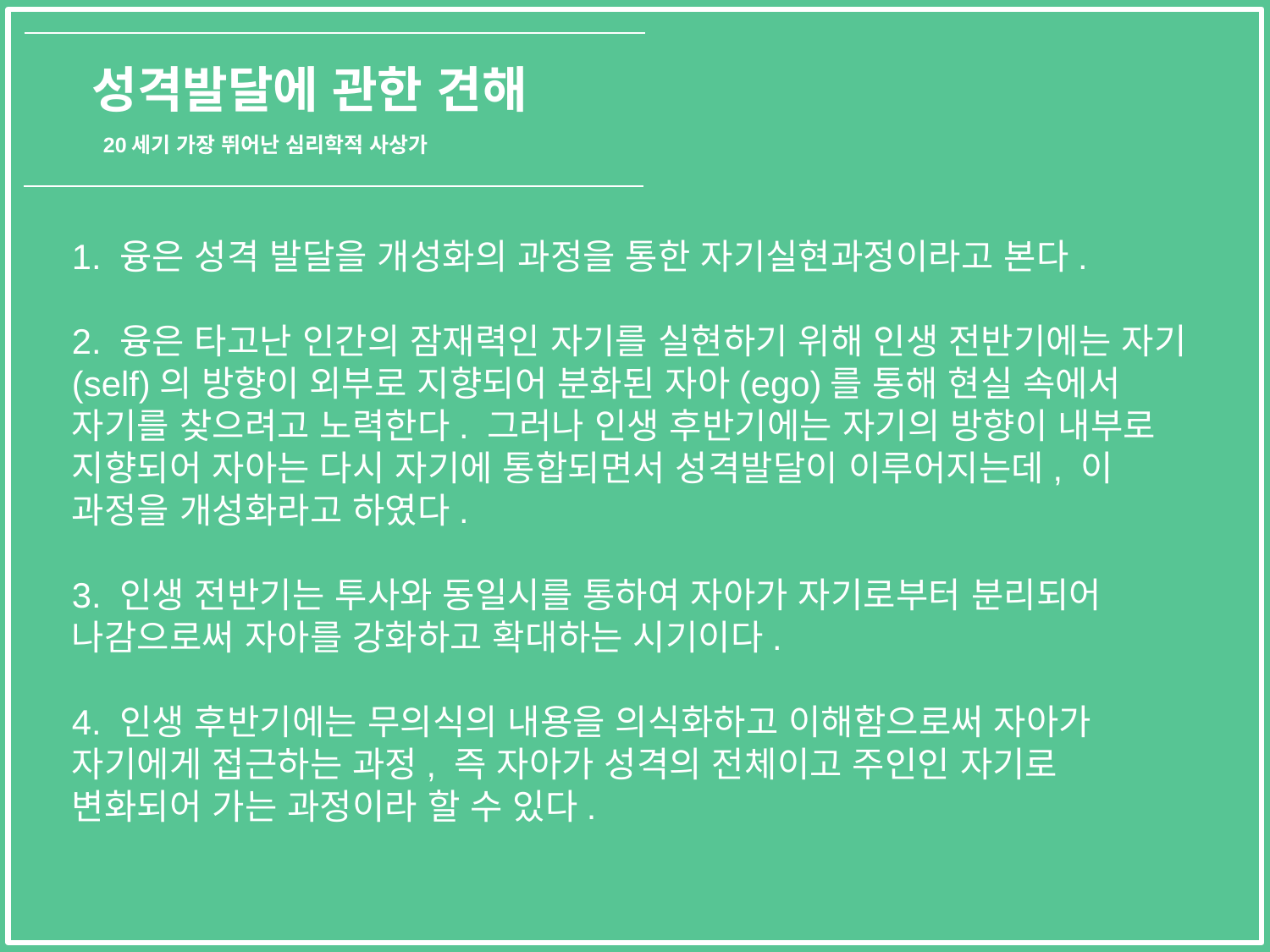

# 성격발달에 관한 견해
20세기 가장 뛰어난 심리학적 사상가
1. 융은 성격 발달을 개성화의 과정을 통한 자기실현과정이라고 본다.

2. 융은 타고난 인간의 잠재력인 자기를 실현하기 위해 인생 전반기에는 자기 (self)의 방향이 외부로 지향되어 분화된 자아(ego)를 통해 현실 속에서 자기를 찾으려고 노력한다. 그러나 인생 후반기에는 자기의 방향이 내부로 지향되어 자아는 다시 자기에 통합되면서 성격발달이 이루어지는데, 이 과정을 개성화라고 하였다.

3. 인생 전반기는 투사와 동일시를 통하여 자아가 자기로부터 분리되어 나감으로써 자아를 강화하고 확대하는 시기이다.

4. 인생 후반기에는 무의식의 내용을 의식화하고 이해함으로써 자아가 자기에게 접근하는 과정, 즉 자아가 성격의 전체이고 주인인 자기로 변화되어 가는 과정이라 할 수 있다.